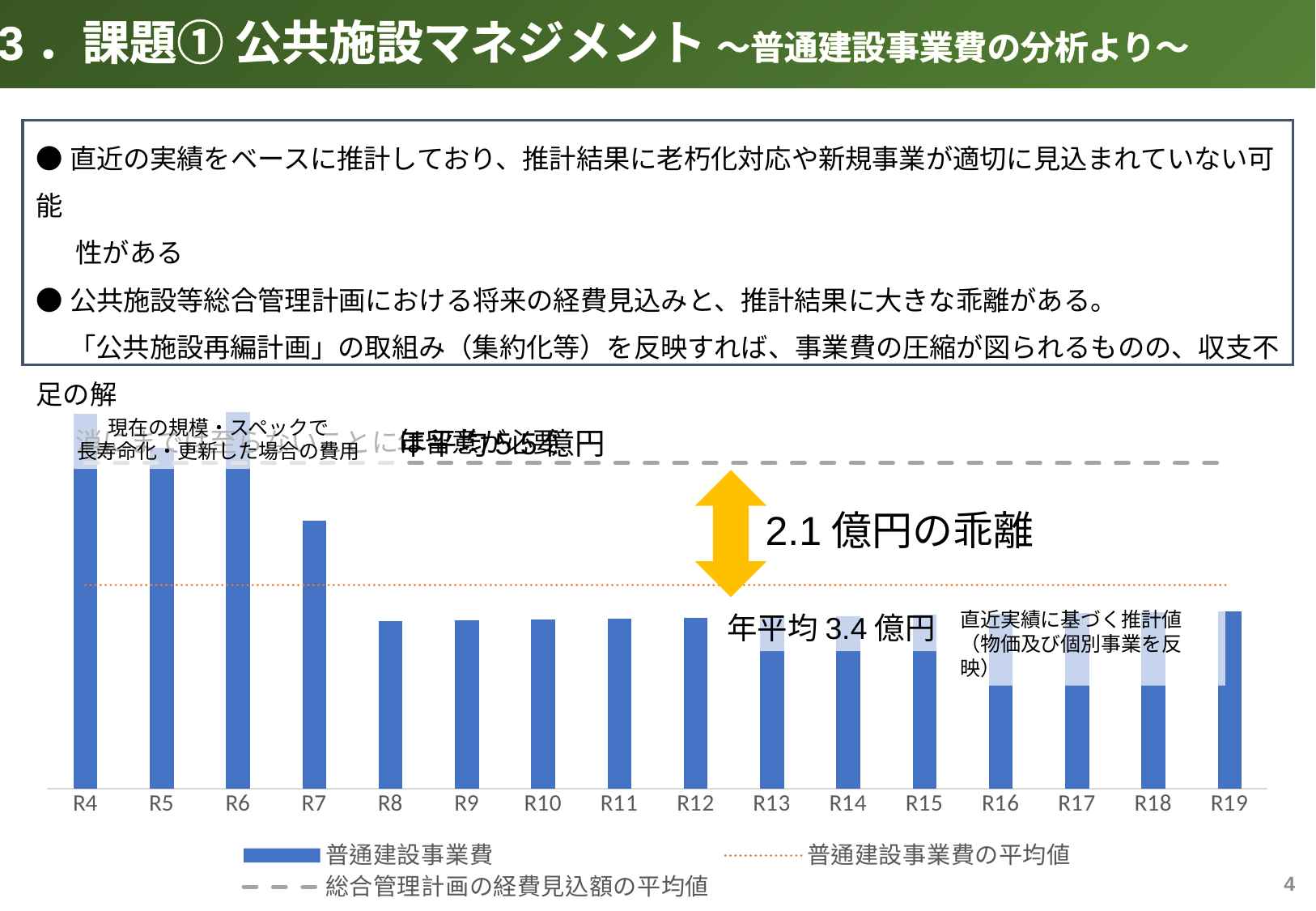

3．課題① 公共施設マネジメント ～普通建設事業費の分析より～

●直近の実績をベースに推計しており、推計結果に老朽化対応や新規事業が適切に見込まれていない可能
 　性がある
●公共施設等総合管理計画における将来の経費見込みと、推計結果に大きな乖離がある。
　 「公共施設再編計画」の取組み（集約化等）を反映すれば、事業費の圧縮が図られるものの、収支不足の解
 　消にまでは至らないことには留意が必要

### Chart

| Category | 普通建設事業費 | 普通建設事業費の平均値 | 総合管理計画の経費見込額の平均値 |
|---|---|---|---|
| R4 | 633.0 | 344.2 | 550.0 |
| R5 | 576.0 | 344.2 | 550.0 |
| R6 | 636.0 | 344.2 | 550.0 |
| R7 | 453.0 | 344.2 | 550.0 |
| R8 | 283.0 | 344.2 | 550.0 |
| R9 | 285.0 | 344.2 | 550.0 |
| R10 | 286.0 | 344.2 | 550.0 |
| R11 | 288.0 | 344.2 | 550.0 |
| R12 | 289.0 | 344.2 | 550.0 |
| R13 | 291.0 | 344.2 | 550.0 |
| R14 | 292.0 | 344.2 | 550.0 |
| R15 | 294.0 | 344.2 | 550.0 |
| R16 | 295.0 | 344.2 | 550.0 |
| R17 | 297.0 | 344.2 | 550.0 |
| R18 | 298.0 | 344.2 | 550.0 |
| R19 | 300.0 | 344.2 | 550.0 |
現在の規模・スペックで
長寿命化・更新した場合の費用
年平均5.5億円

2.1億円の乖離

直近実績に基づく推計値
（物価及び個別事業を反映）
年平均3.4億円
4